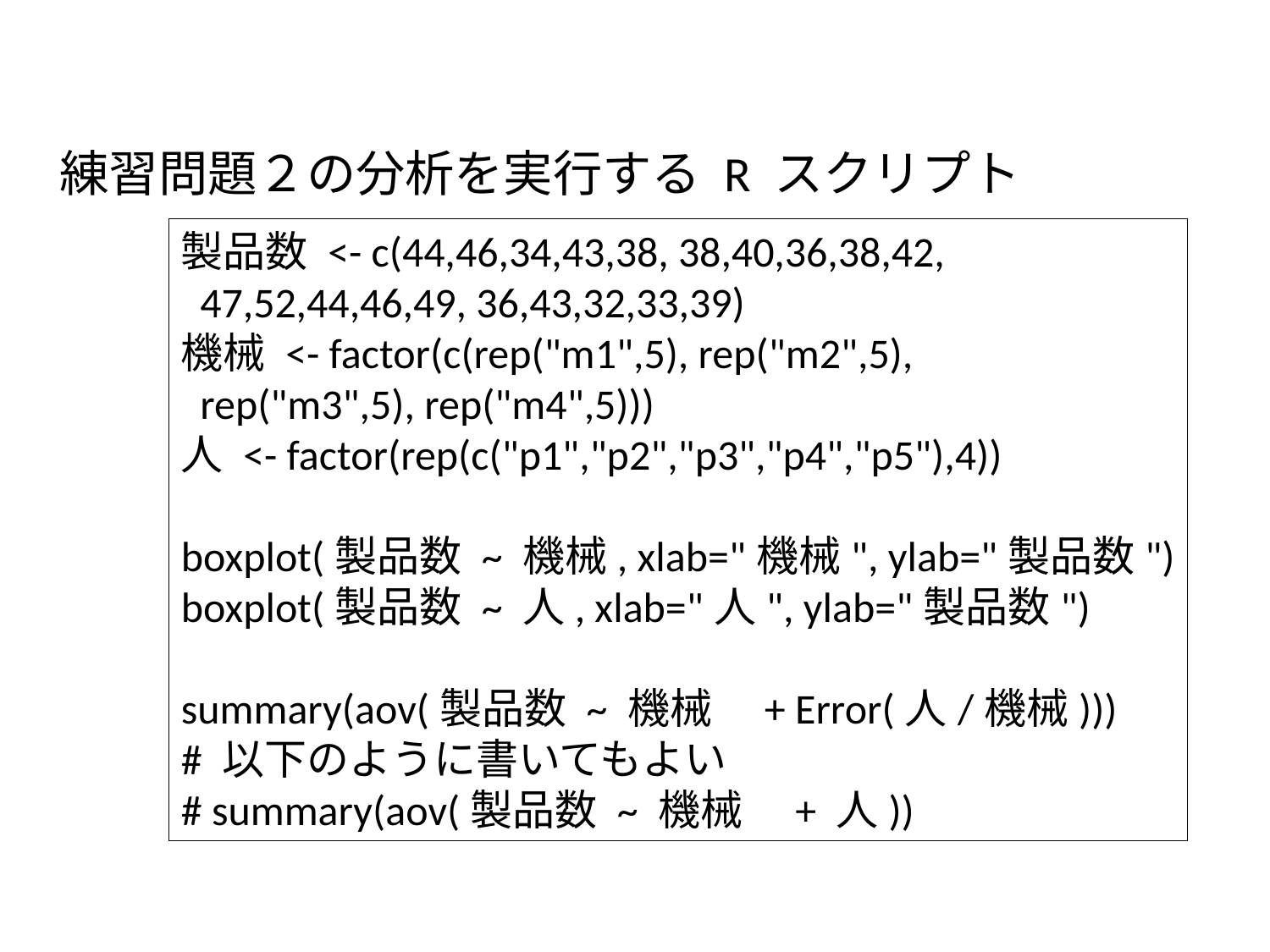

練習問題２の分析を実行する R スクリプト
製品数 <- c(44,46,34,43,38, 38,40,36,38,42,
  47,52,44,46,49, 36,43,32,33,39)
機械 <- factor(c(rep("m1",5), rep("m2",5),
  rep("m3",5), rep("m4",5)))
人 <- factor(rep(c("p1","p2","p3","p4","p5"),4))

boxplot(製品数 ~ 機械, xlab="機械", ylab="製品数")
boxplot(製品数 ~ 人, xlab="人", ylab="製品数")

summary(aov(製品数 ~ 機械　+ Error(人/機械)))
# 以下のように書いてもよい
# summary(aov(製品数 ~ 機械　+ 人))